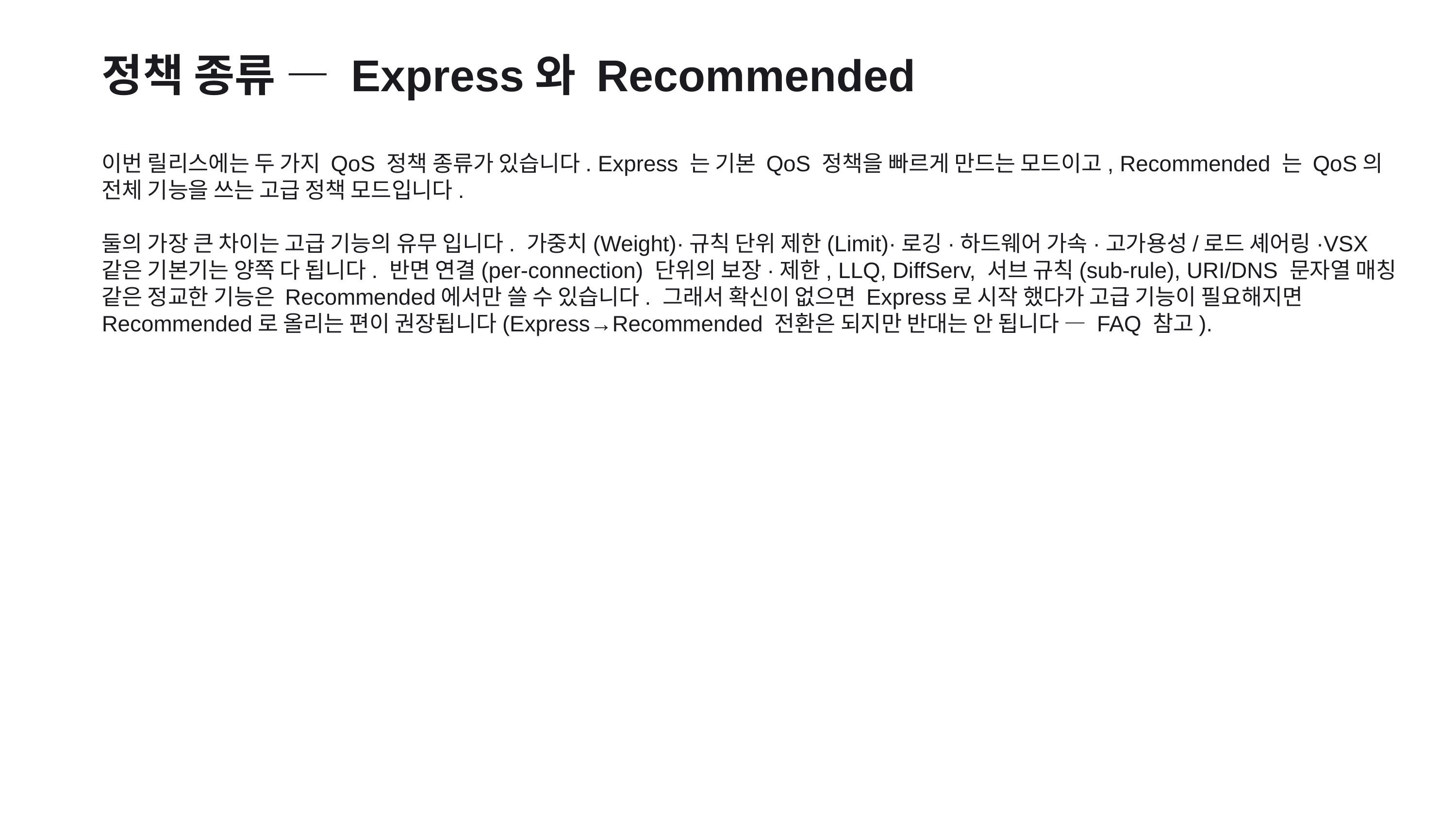

정책 종류 — Express와 Recommended
이번 릴리스에는 두 가지 QoS 정책 종류가 있습니다. Express 는 기본 QoS 정책을 빠르게 만드는 모드이고, Recommended 는 QoS의 전체 기능을 쓰는 고급 정책 모드입니다.

둘의 가장 큰 차이는 고급 기능의 유무 입니다. 가중치(Weight)·규칙 단위 제한(Limit)·로깅·하드웨어 가속·고가용성/로드 셰어링·VSX 같은 기본기는 양쪽 다 됩니다. 반면 연결(per-connection) 단위의 보장·제한, LLQ, DiffServ, 서브 규칙(sub-rule), URI/DNS 문자열 매칭 같은 정교한 기능은 Recommended에서만 쓸 수 있습니다. 그래서 확신이 없으면 Express로 시작 했다가 고급 기능이 필요해지면 Recommended로 올리는 편이 권장됩니다(Express→Recommended 전환은 되지만 반대는 안 됩니다 — FAQ 참고).